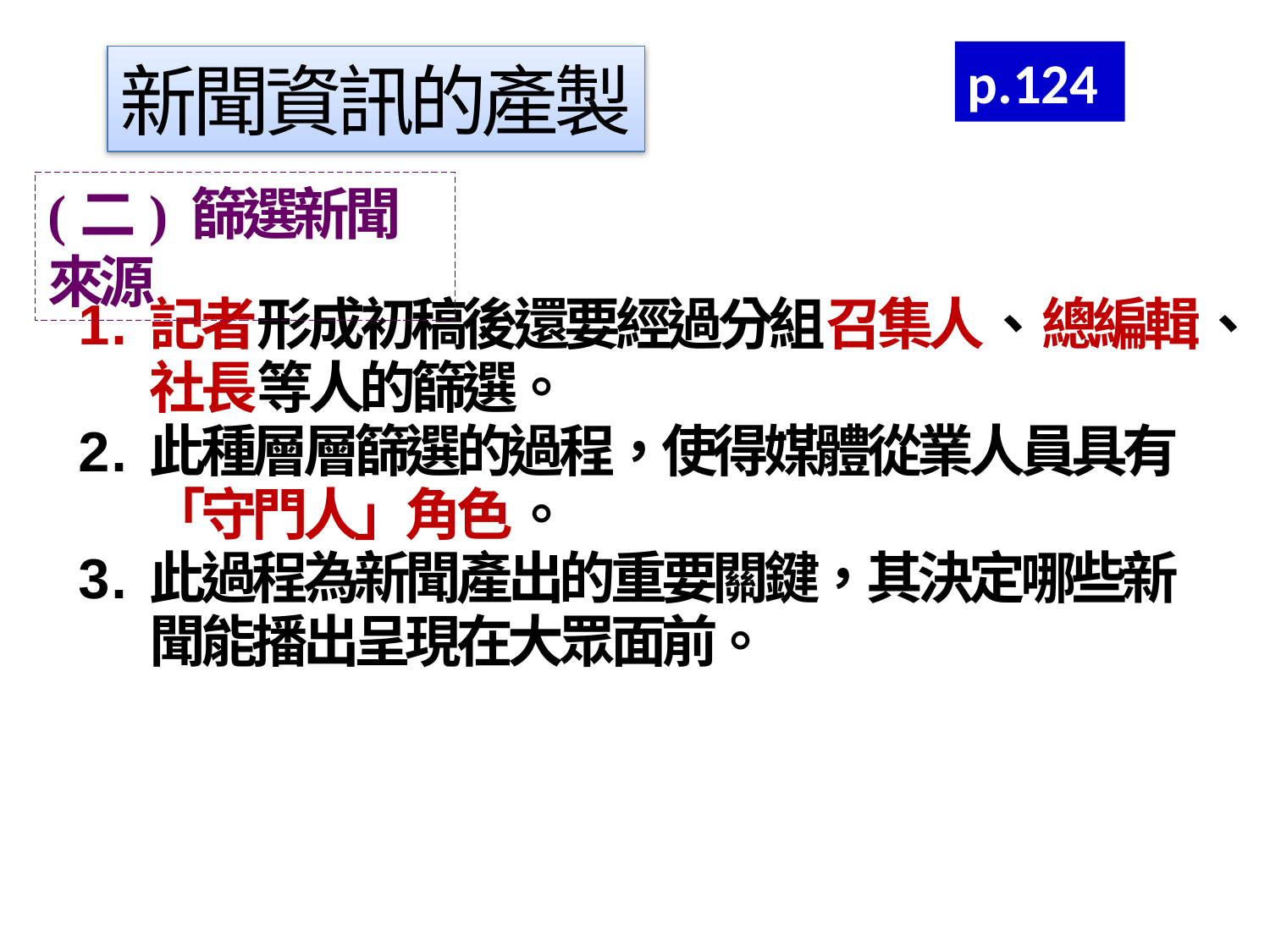

p.124
新聞資訊的產製
(二) 篩選新聞來源
記者形成初稿後還要經過分組召集人、總編輯、社長等人的篩選。
此種層層篩選的過程，使得媒體從業人員具有「守門人」角色。
此過程為新聞產出的重要關鍵，其決定哪些新聞能播出呈現在大眾面前。